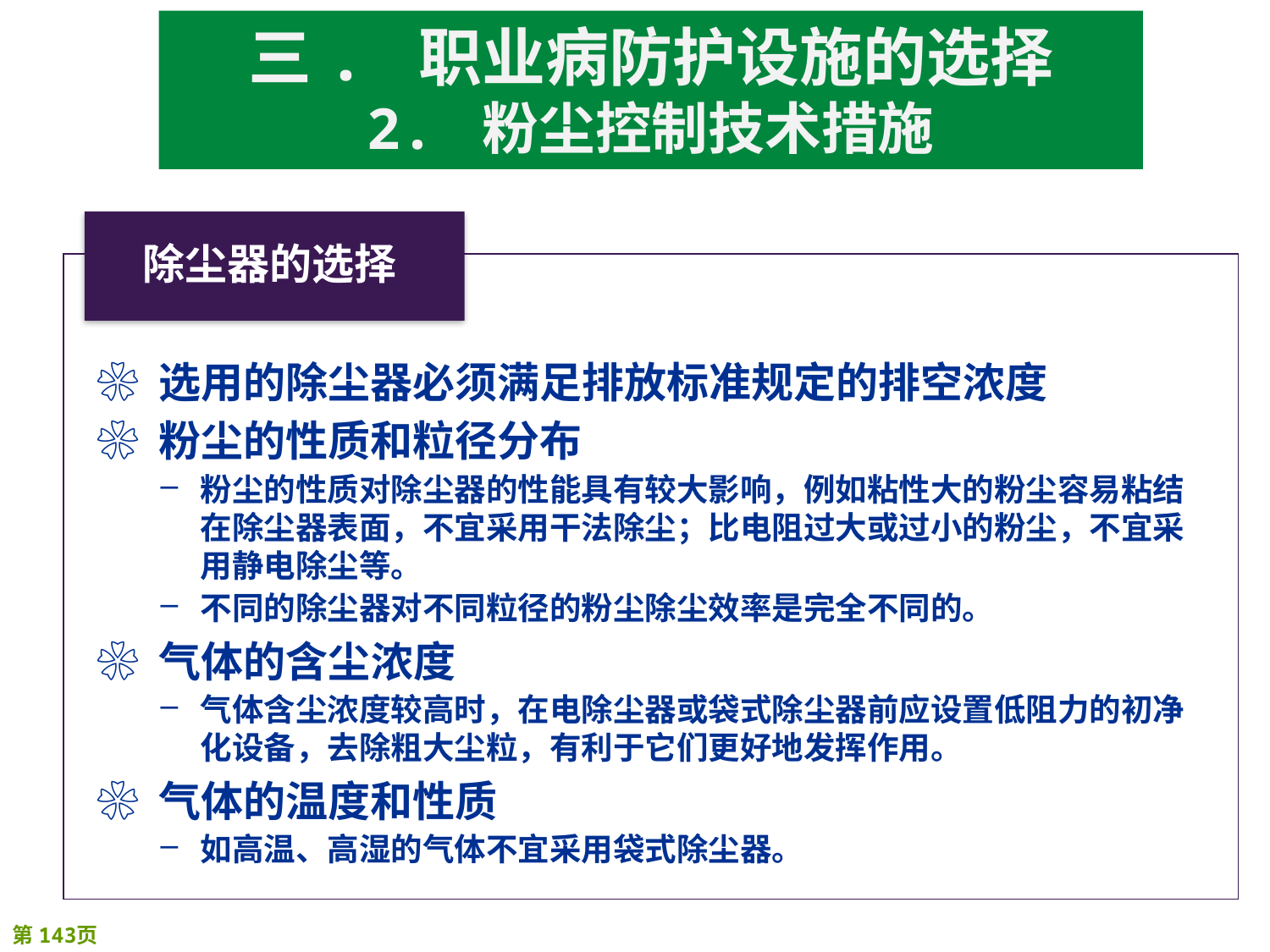

三. 职业病防护设施的选择
2. 粉尘控制技术措施
除尘器的选择

❀ 选用的除尘器必须满足排放标准规定的排空浓度
❀ 粉尘的性质和粒径分布
粉尘的性质对除尘器的性能具有较大影响，例如粘性大的粉尘容易粘结在除尘器表面，不宜采用干法除尘；比电阻过大或过小的粉尘，不宜采用静电除尘等。
不同的除尘器对不同粒径的粉尘除尘效率是完全不同的。
❀ 气体的含尘浓度
气体含尘浓度较高时，在电除尘器或袋式除尘器前应设置低阻力的初净化设备，去除粗大尘粒，有利于它们更好地发挥作用。
❀ 气体的温度和性质
如高温、高湿的气体不宜采用袋式除尘器。